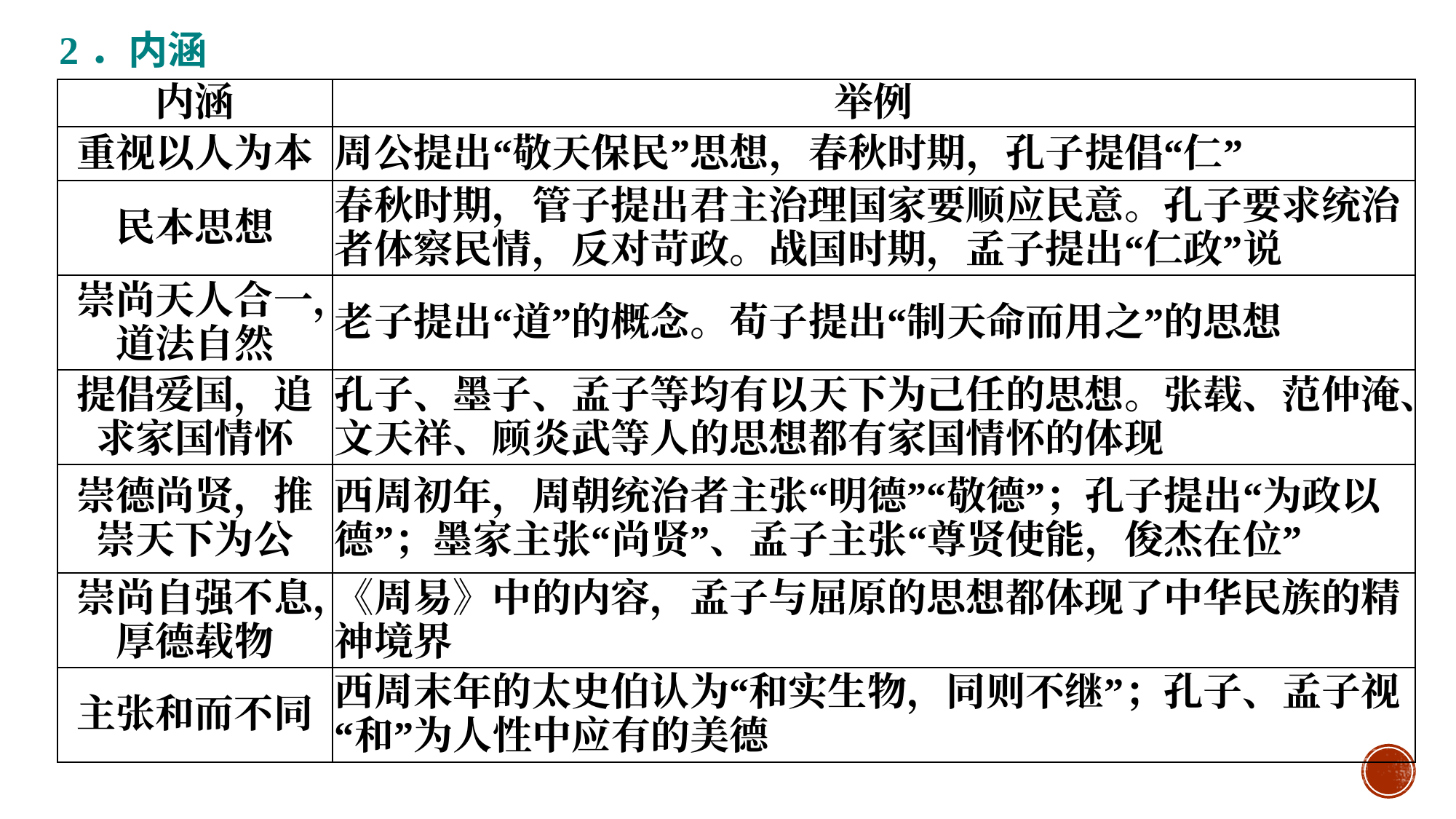

2．内涵
#
| 内涵 | 举例 |
| --- | --- |
| 重视以人为本 | 周公提出“敬天保民”思想，春秋时期，孔子提倡“仁” |
| 民本思想 | 春秋时期，管子提出君主治理国家要顺应民意。孔子要求统治者体察民情，反对苛政。战国时期，孟子提出“仁政”说 |
| 崇尚天人合一，道法自然 | 老子提出“道”的概念。荀子提出“制天命而用之”的思想 |
| 提倡爱国，追求家国情怀 | 孔子、墨子、孟子等均有以天下为己任的思想。张载、范仲淹、文天祥、顾炎武等人的思想都有家国情怀的体现 |
| 崇德尚贤，推崇天下为公 | 西周初年，周朝统治者主张“明德”“敬德”；孔子提出“为政以德”；墨家主张“尚贤”、孟子主张“尊贤使能，俊杰在位” |
| 崇尚自强不息，厚德载物 | 《周易》中的内容，孟子与屈原的思想都体现了中华民族的精神境界 |
| 主张和而不同 | 西周末年的太史伯认为“和实生物，同则不继”；孔子、孟子视“和”为人性中应有的美德 |